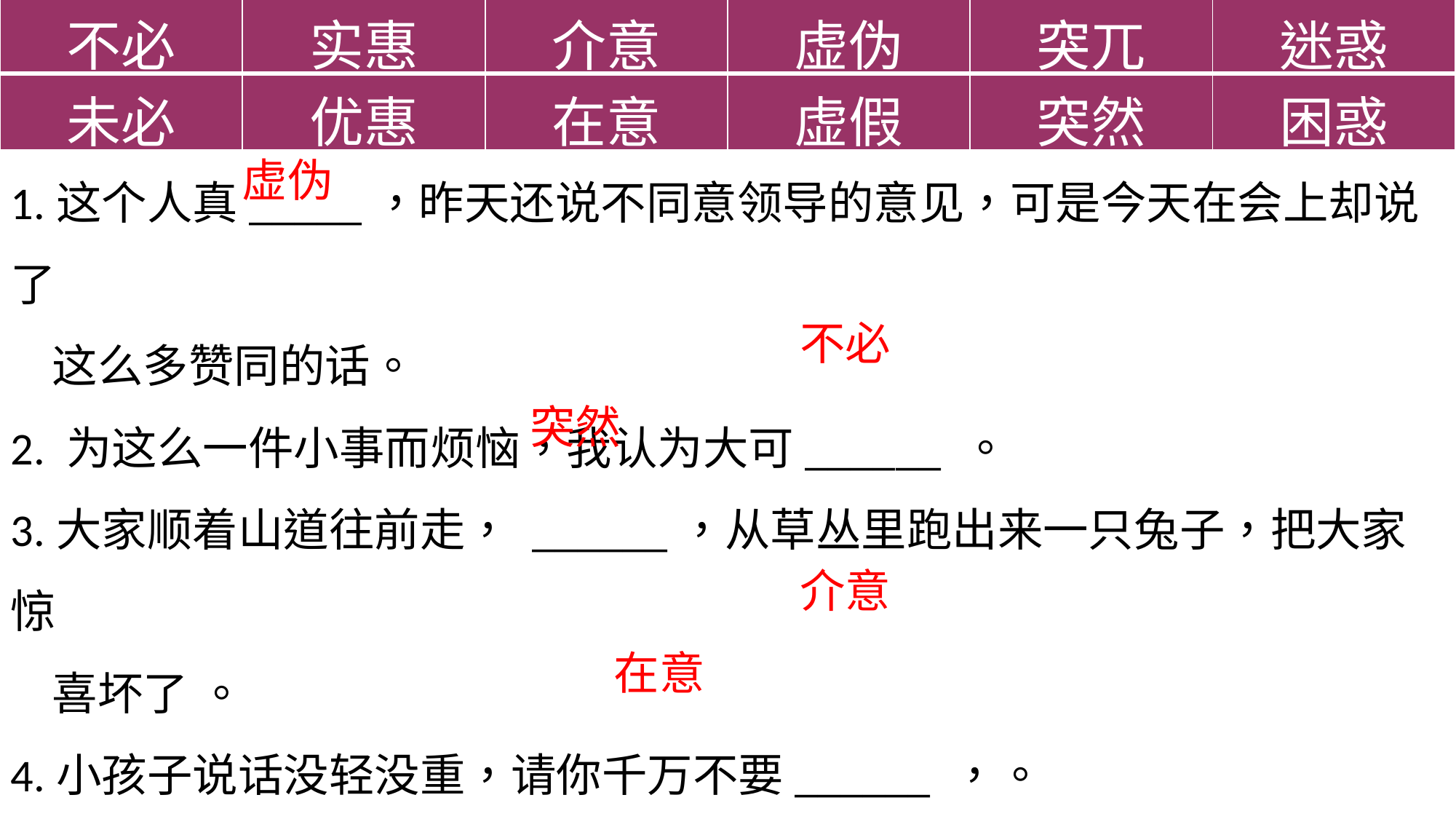

| 不必 | 实惠 | 介意 | 虚伪 | 突兀 | 迷惑 |
| --- | --- | --- | --- | --- | --- |
| 未必 | 优惠 | 在意 | 虚假 | 突然 | 困惑 |
1.这个人真_____，昨天还说不同意领导的意见，可是今天在会上却说了
   这么多赞同的话。
2. 为这么一件小事而烦恼，我认为大可______ 。
3.大家顺着山道往前走， ______，从草丛里跑出来一只兔子，把大家惊
   喜坏了 。
4.小孩子说话没轻没重，请你千万不要______ ，。
5.她很爱自己的男朋友，非常______他的每一句话，每一个动作，每一
   个眼神。
虚伪
不必
突然
介意
在意